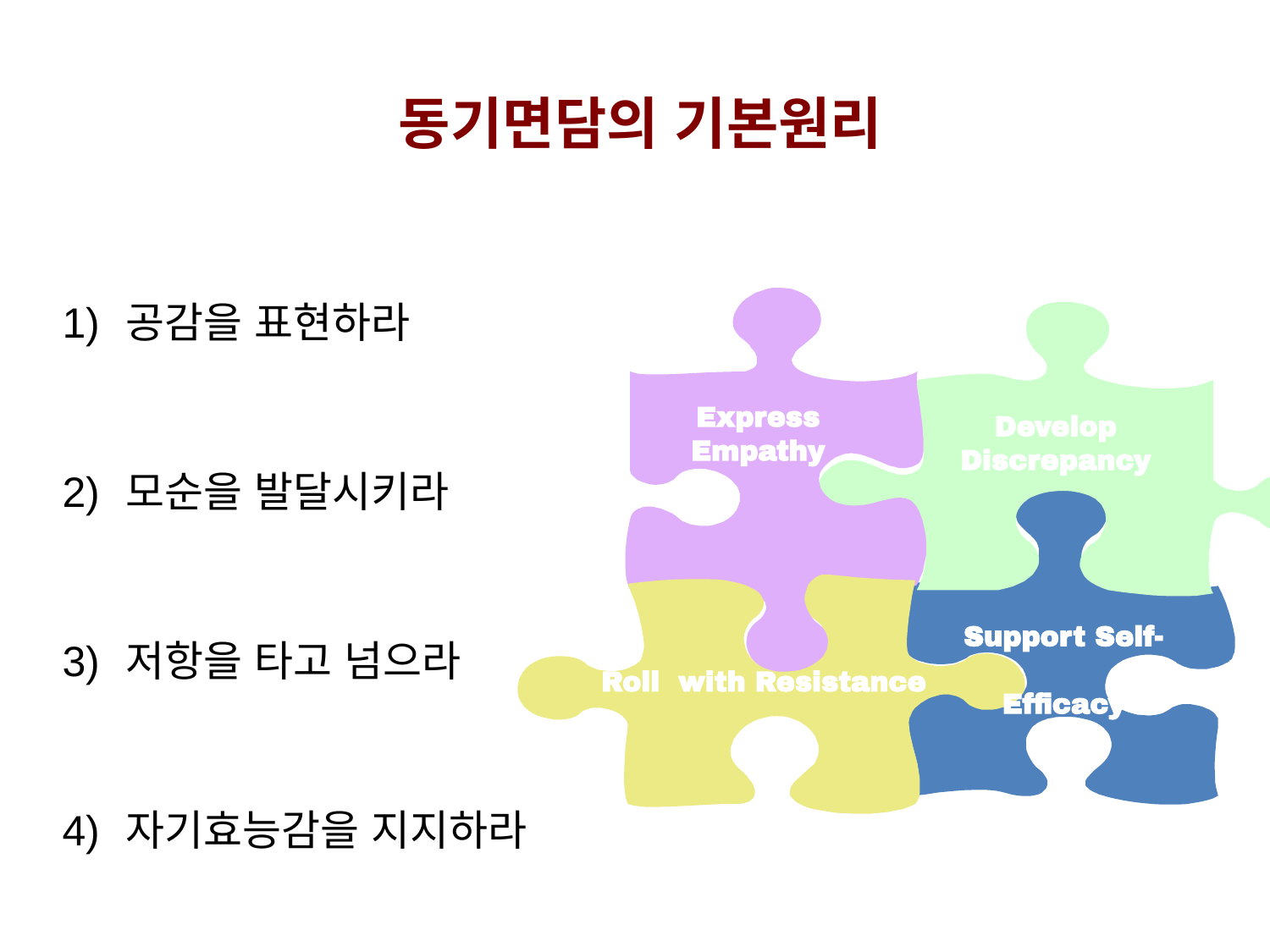

동기면담의 기본원리
공감을 표현하라

모순을 발달시키라

저항을 타고 넘으라

자기효능감을 지지하라

Express Empathy
Develop Discrepancy

Support Self-Efficacy
Roll  with Resistance